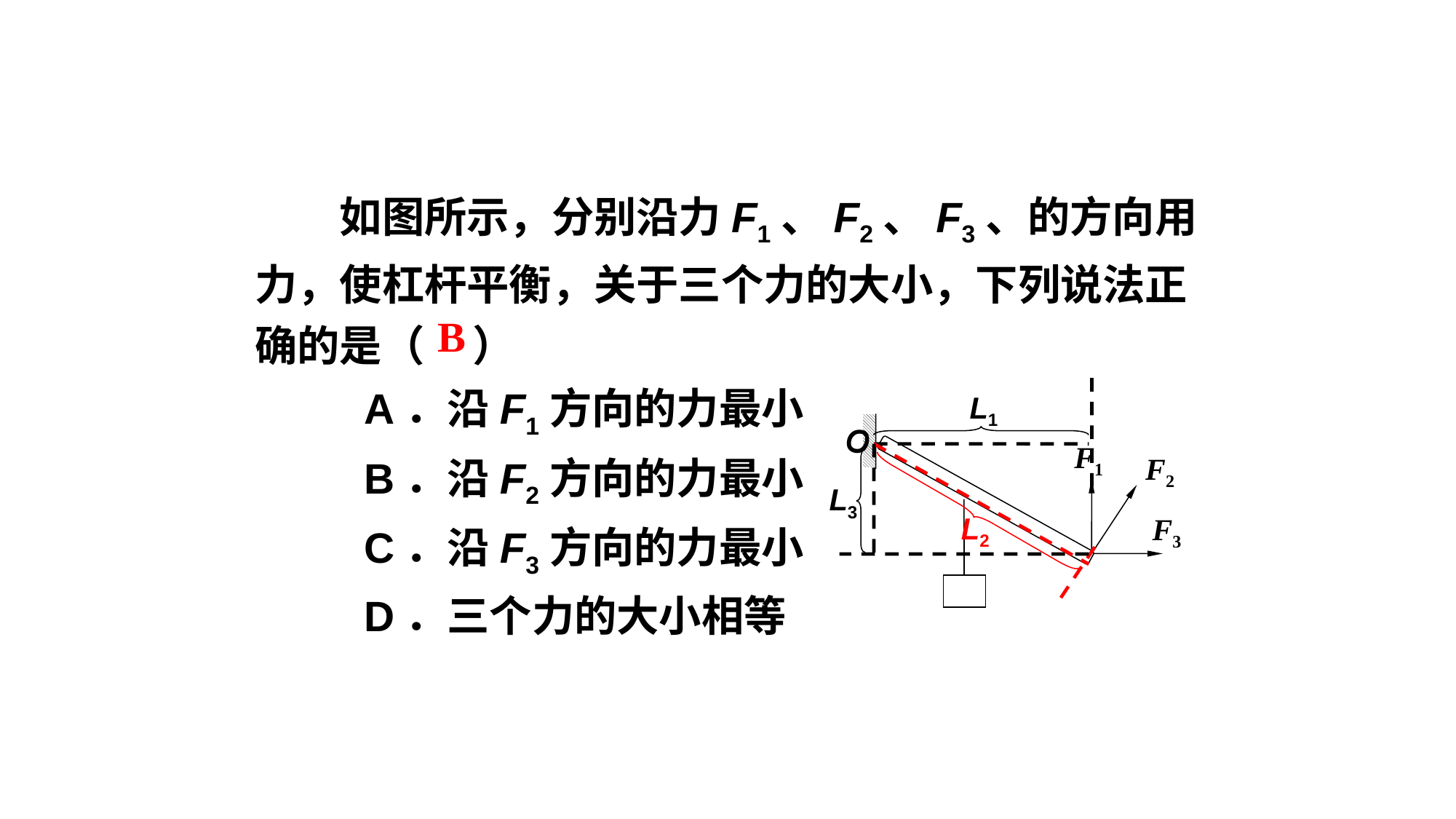

如图所示，分别沿力F1、F2、F3、的方向用力，使杠杆平衡，关于三个力的大小，下列说法正确的是（     ）
	A．沿F1方向的力最小
	B．沿F2方向的力最小
	C．沿F3方向的力最小
	D．三个力的大小相等
B

L1

F1
F2

O

L3

L2
F3